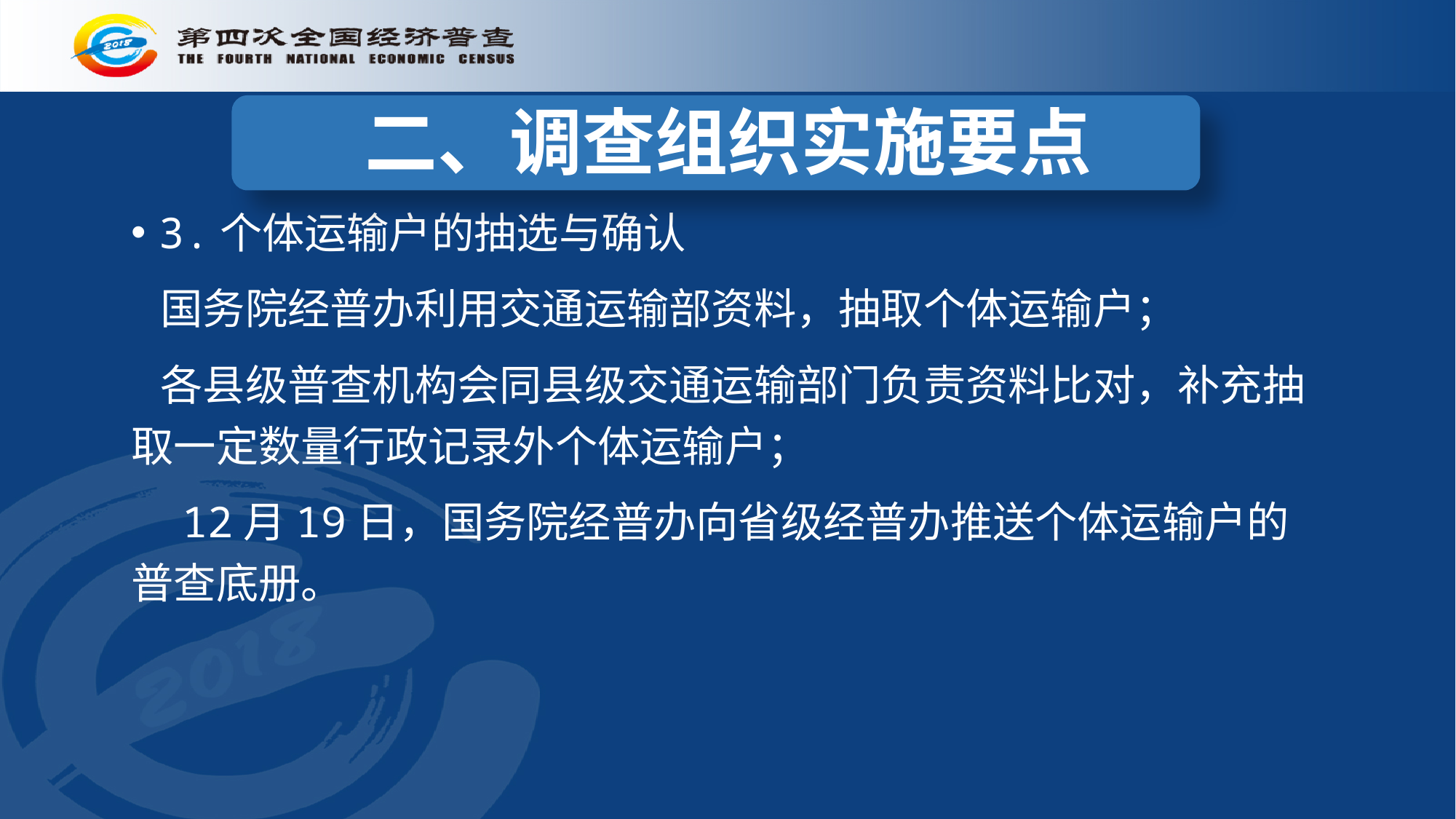

二、调查组织实施要点
3.个体运输户的抽选与确认
  国务院经普办利用交通运输部资料，抽取个体运输户；
  各县级普查机构会同县级交通运输部门负责资料比对，补充抽取一定数量行政记录外个体运输户；
  12月19日，国务院经普办向省级经普办推送个体运输户的普查底册。